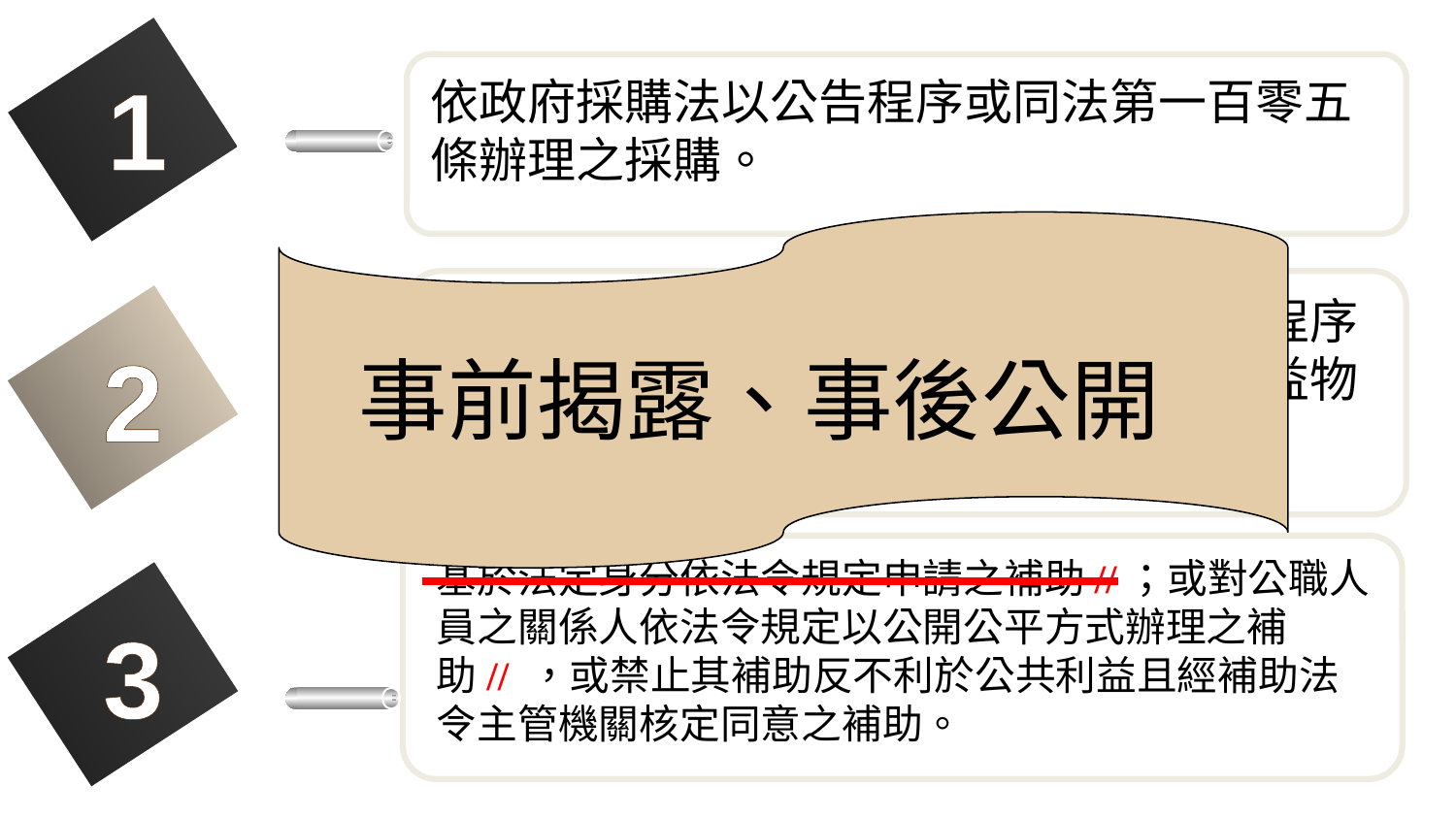

1

依政府採購法以公告程序或同法第一百零五條辦理之採購。

事前揭露、事後公開

依法令規定經由公平競爭方式，以公告程序辦理之採購、標售、標租或招標設定用益物權。

2

基於法定身分依法令規定申請之補助//；或對公職人員之關係人依法令規定以公開公平方式辦理之補助// ，或禁止其補助反不利於公共利益且經補助法令主管機關核定同意之補助。

3